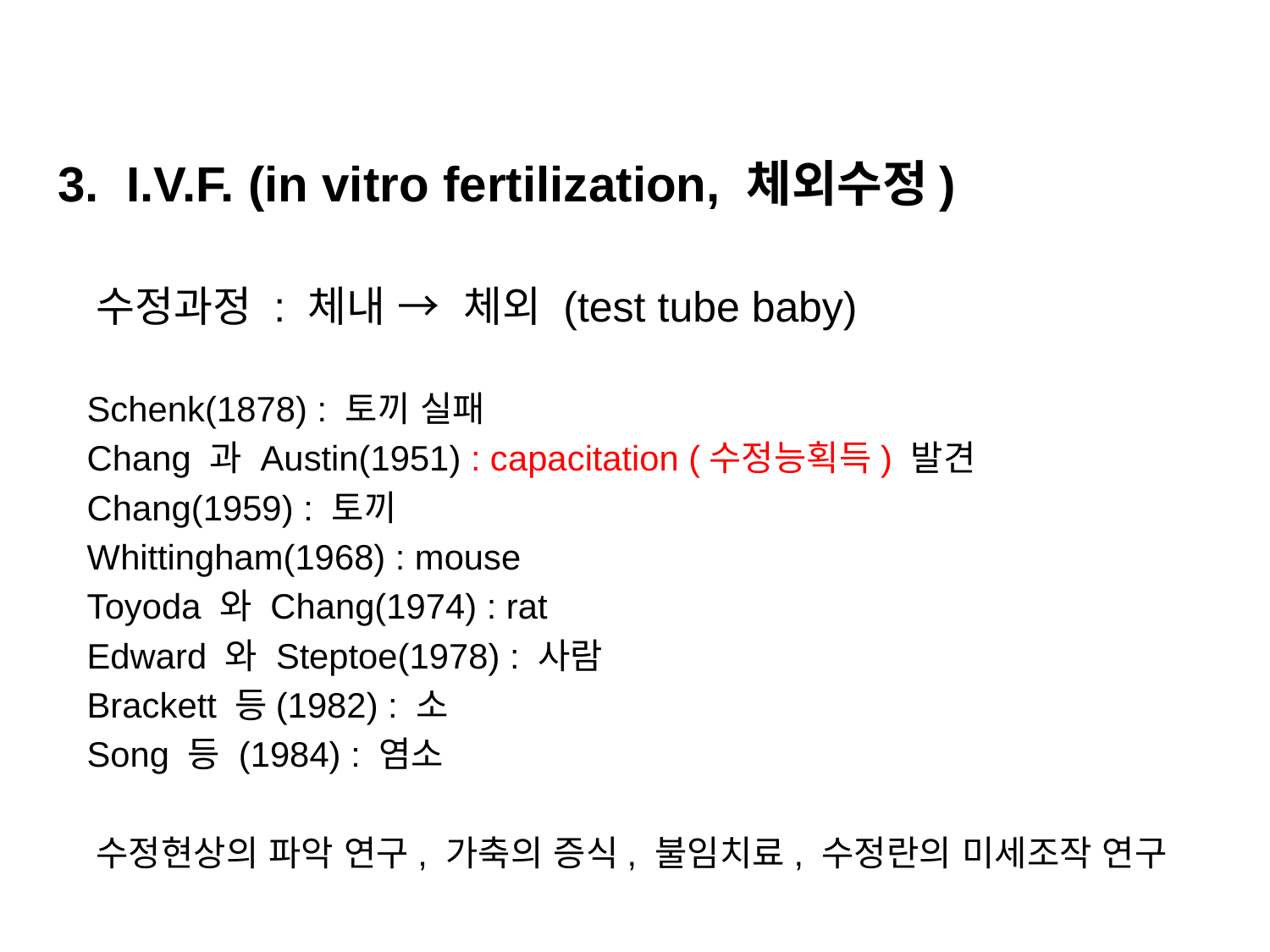

3.  I.V.F. (in vitro fertilization, 체외수정)

   수정과정 : 체내 →  체외 (test tube baby)

   Schenk(1878) : 토끼 실패
   Chang 과 Austin(1951) : capacitation (수정능획득) 발견
   Chang(1959) : 토끼
   Whittingham(1968) : mouse
   Toyoda 와 Chang(1974) : rat
   Edward 와 Steptoe(1978) : 사람
   Brackett 등(1982) : 소
   Song 등 (1984) : 염소

   수정현상의 파악 연구, 가축의 증식, 불임치료, 수정란의 미세조작 연구